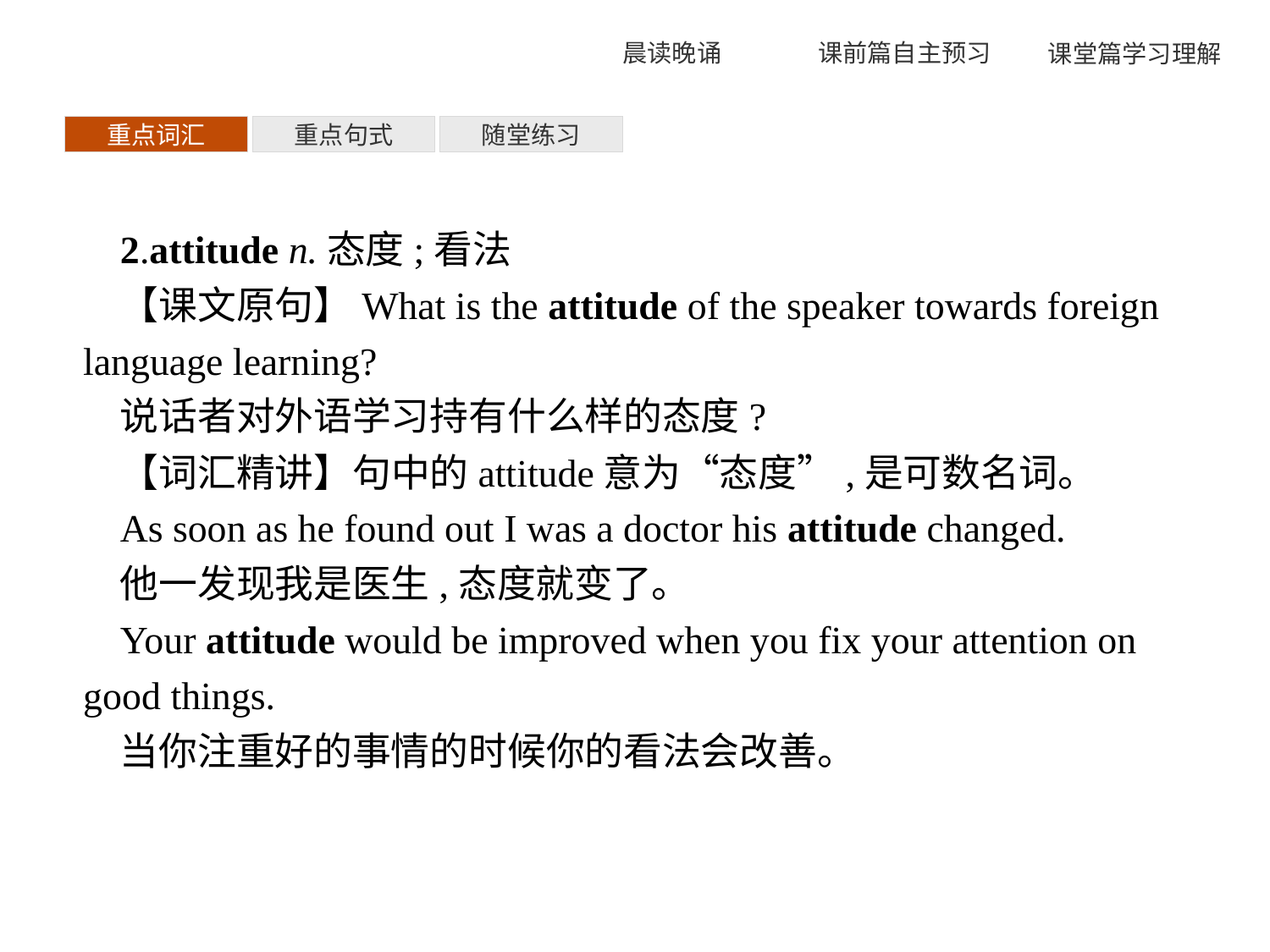

重点词汇
重点句式
随堂练习
2.attitude n.态度;看法
【课文原句】What is the attitude of the speaker towards foreign language learning?
说话者对外语学习持有什么样的态度?
【词汇精讲】句中的attitude意为“态度”,是可数名词。
As soon as he found out I was a doctor his attitude changed.
他一发现我是医生,态度就变了。
Your attitude would be improved when you fix your attention on good things.
当你注重好的事情的时候你的看法会改善。